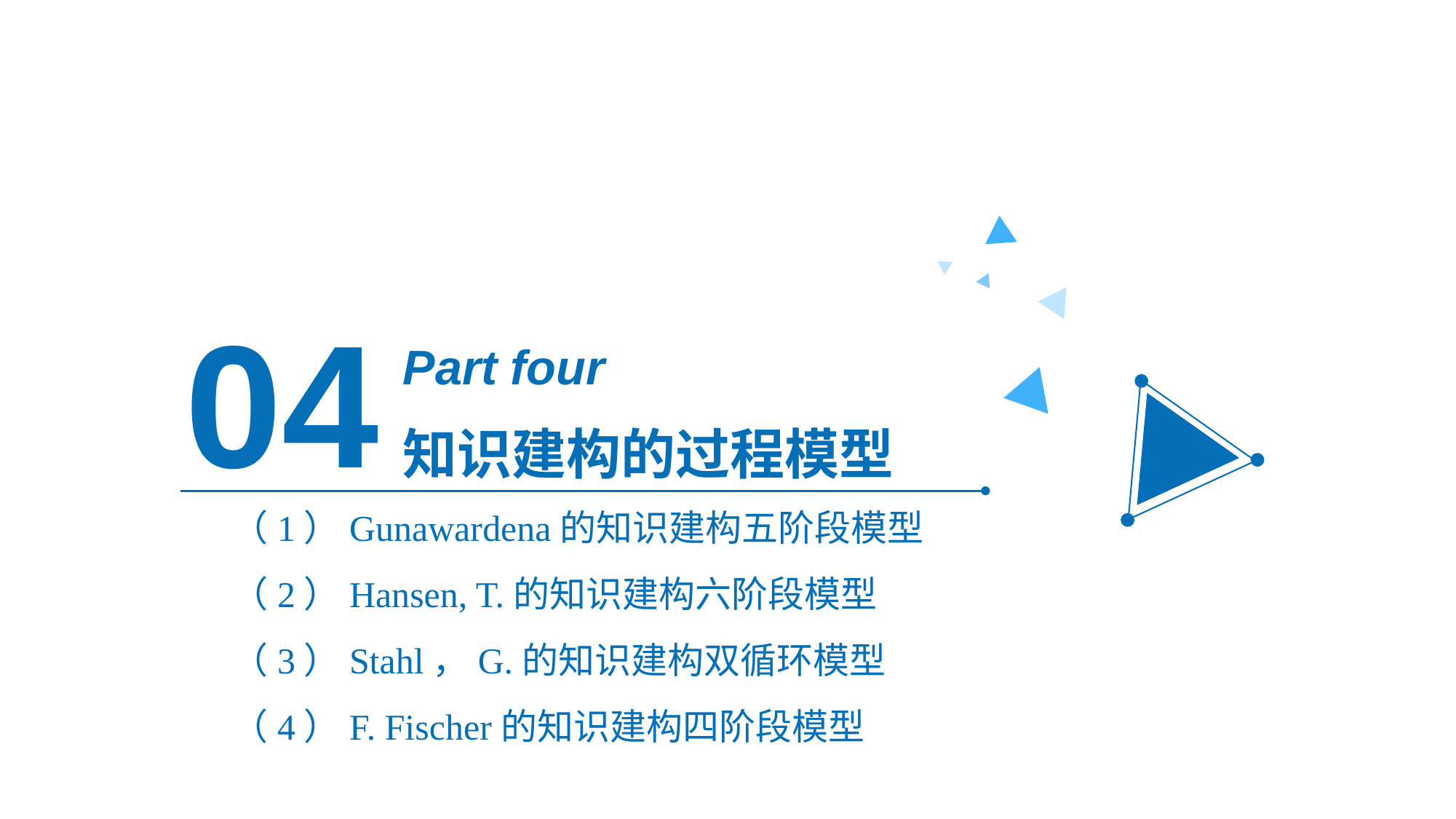

04
Part four

知识建构的过程模型

（1）Gunawardena的知识建构五阶段模型
（2）Hansen, T.的知识建构六阶段模型
（3）Stahl，G.的知识建构双循环模型
（4）F. Fischer的知识建构四阶段模型